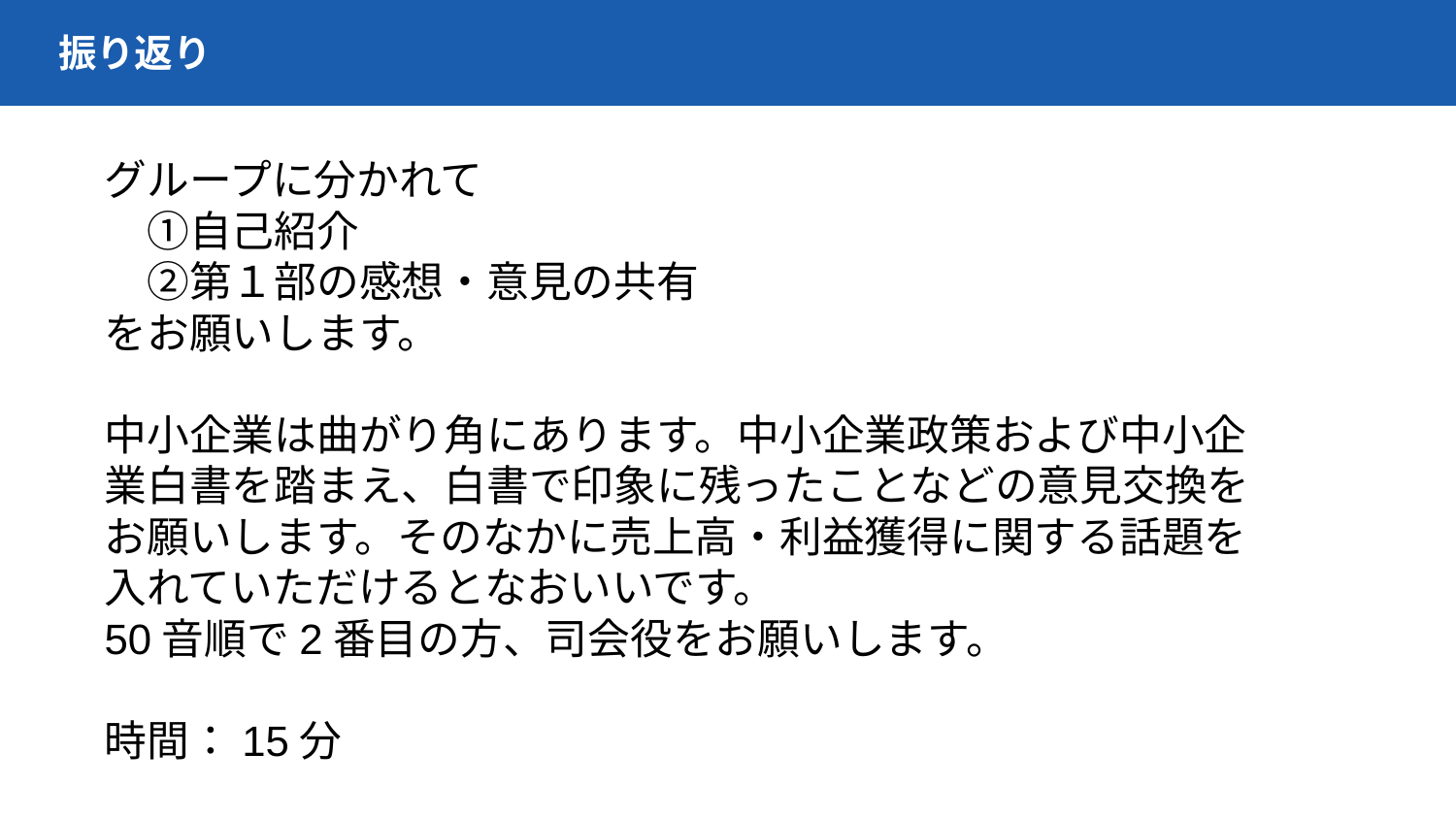

振り返り
グループに分かれて
　①自己紹介
　②第１部の感想・意見の共有
をお願いします。

中小企業は曲がり角にあります。中小企業政策および中小企業白書を踏まえ、白書で印象に残ったことなどの意見交換をお願いします。そのなかに売上高・利益獲得に関する話題を入れていただけるとなおいいです。
50音順で2番目の方、司会役をお願いします。

時間：15分